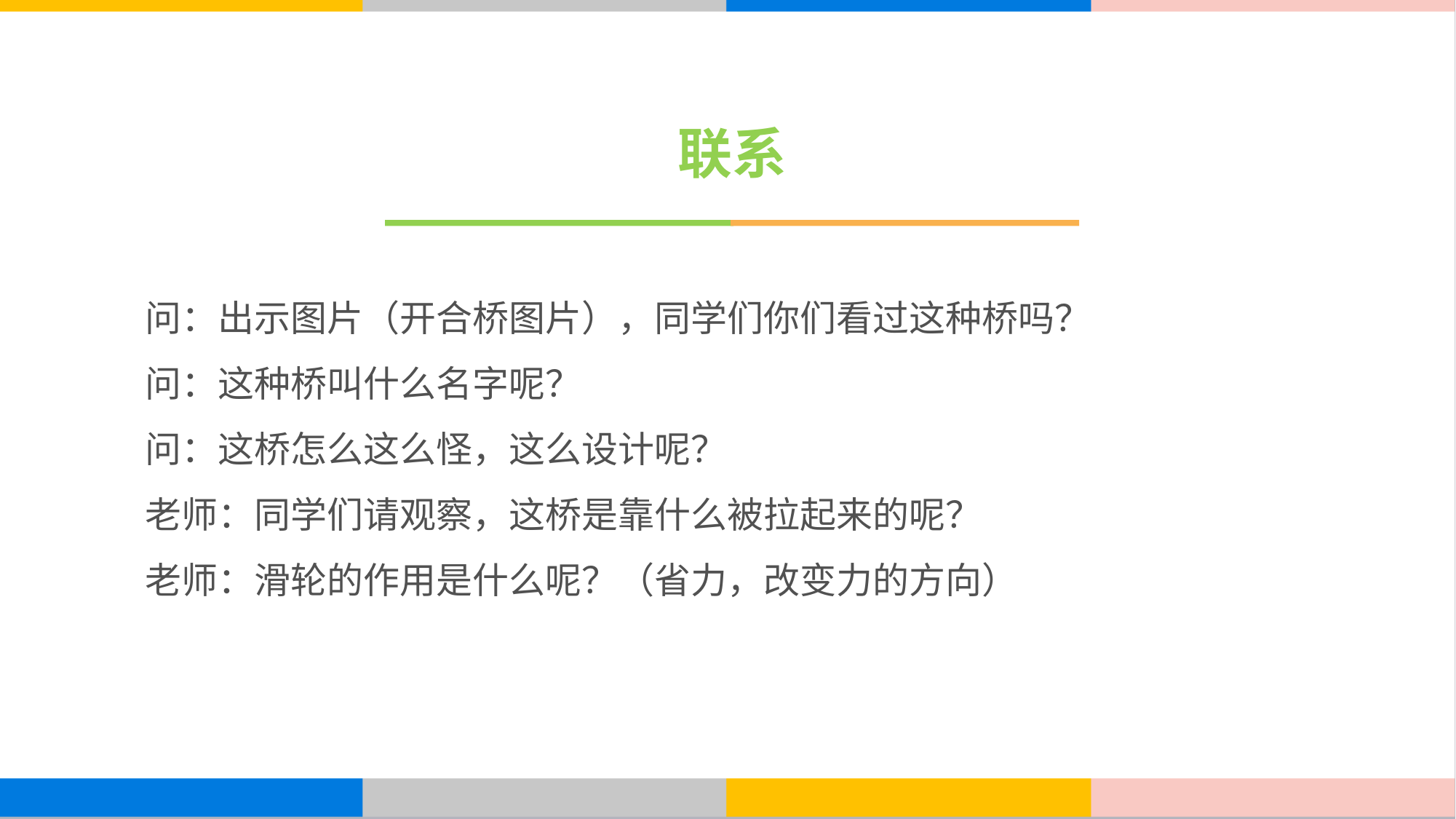

# 联系
问：出示图片（开合桥图片），同学们你们看过这种桥吗？
问：这种桥叫什么名字呢？
问：这桥怎么这么怪，这么设计呢？
老师：同学们请观察，这桥是靠什么被拉起来的呢？
老师：滑轮的作用是什么呢？（省力，改变力的方向）